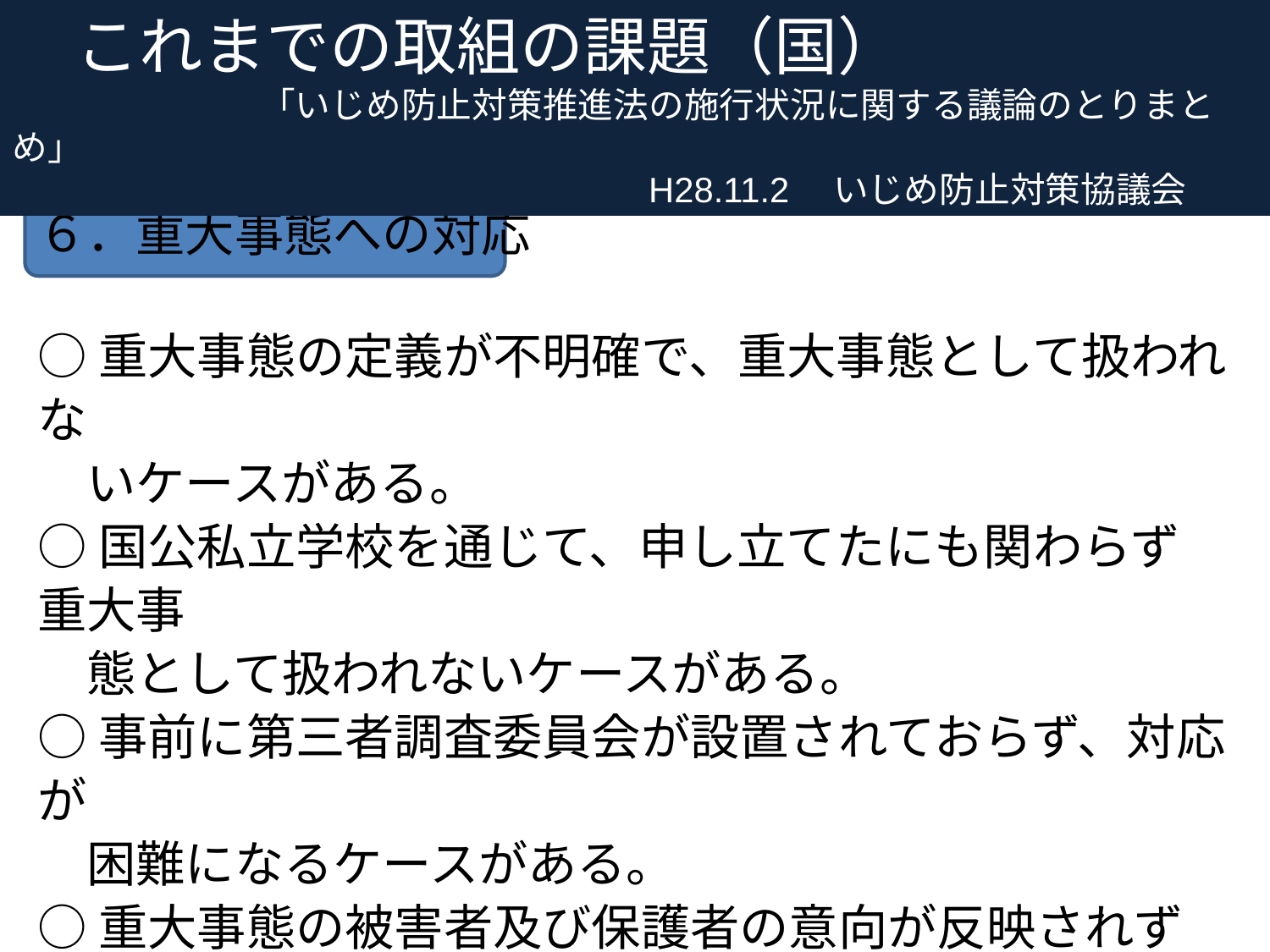

これまでの取組の課題（国）
　　　　　　　「いじめ防止対策推進法の施行状況に関する議論のとりまとめ」
H28.11.2　いじめ防止対策協議会
　これまでの取組の課題

６．重大事態への対応

○重大事態の定義が不明確で、重大事態として扱われな
　いケースがある。
○国公私立学校を通じて、申し立てたにも関わらず重大事
　態として扱われないケースがある。
○事前に第三者調査委員会が設置されておらず、対応が
　困難になるケースがある。
○重大事態の被害者及び保護者の意向が反映されずに調
　査が進められる等のケースがある。
等